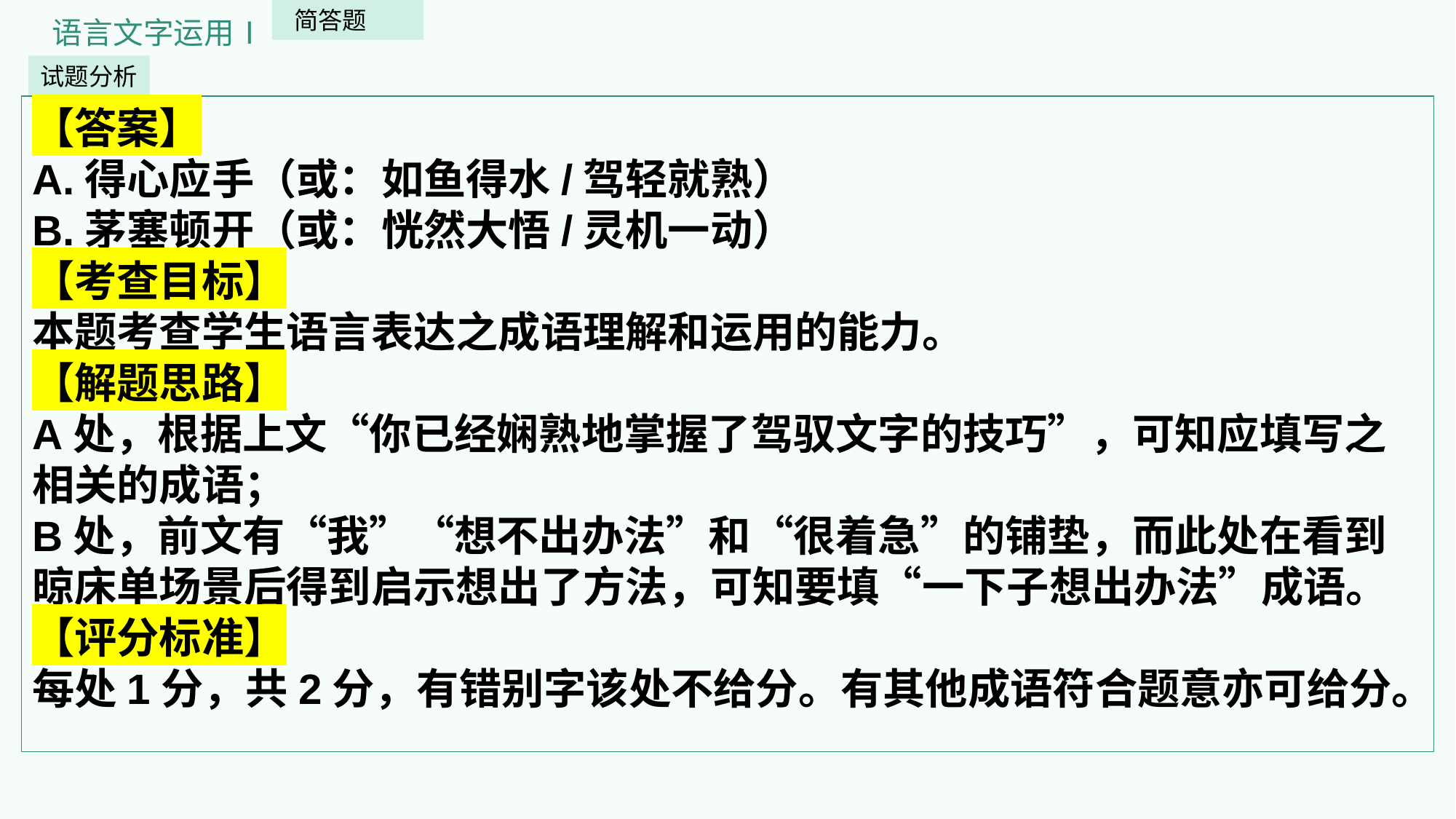

简答题
语言文字运用Ⅰ
试题分析
【答案】
A.得心应手（或：如鱼得水/驾轻就熟）
B.茅塞顿开（或：恍然大悟/灵机一动）
【考查目标】
本题考查学生语言表达之成语理解和运用的能力。
【解题思路】
A处，根据上文“你已经娴熟地掌握了驾驭文字的技巧”，可知应填写之相关的成语；
B处，前文有“我”“想不出办法”和“很着急”的铺垫，而此处在看到晾床单场景后得到启示想出了方法，可知要填“一下子想出办法”成语。
【评分标准】
每处1分，共2分，有错别字该处不给分。有其他成语符合题意亦可给分。